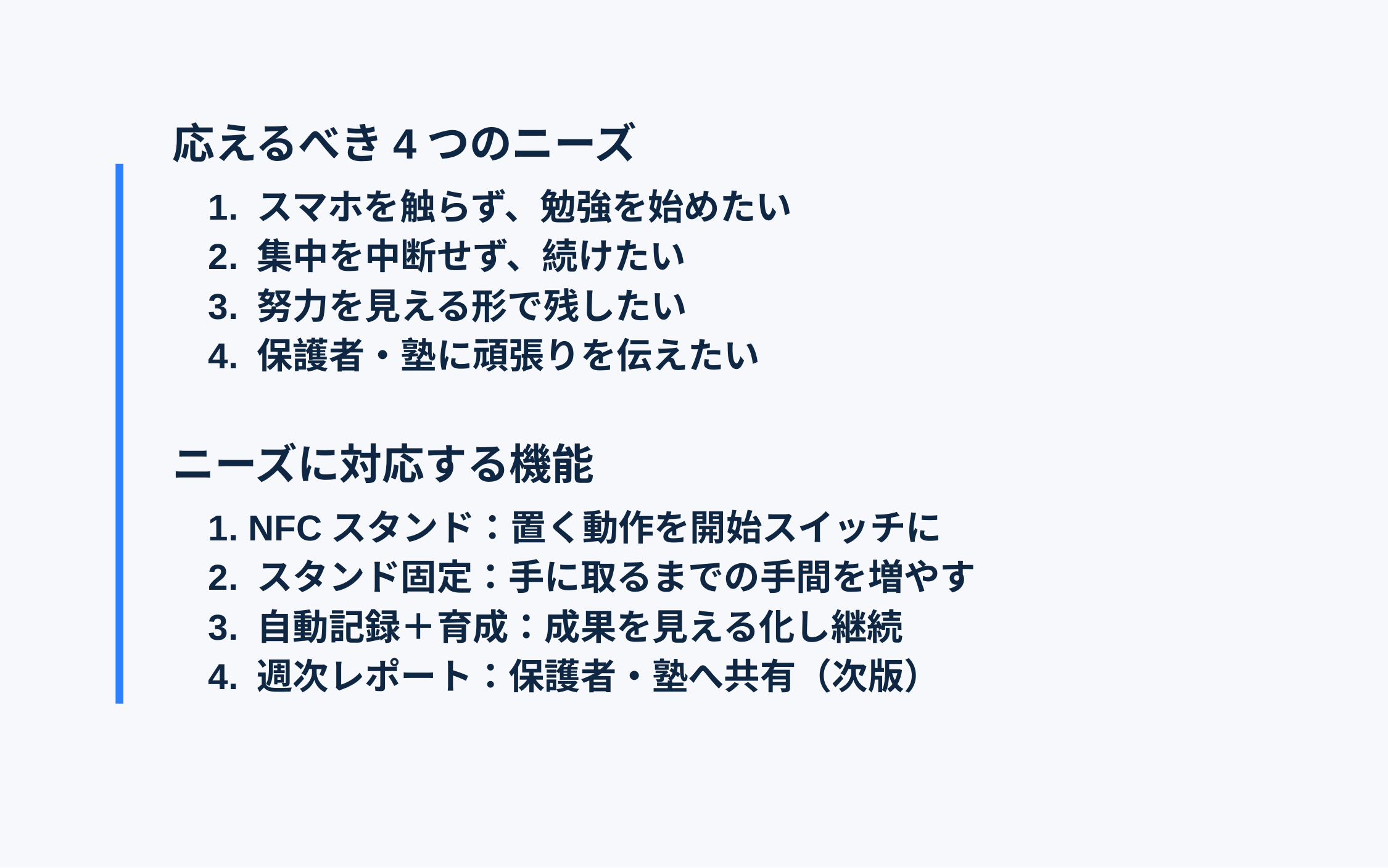

# 応えるべき4つのニーズ

1. スマホを触らず、勉強を始めたい
2. 集中を中断せず、続けたい
3. 努力を見える形で残したい
4. 保護者・塾に頑張りを伝えたい
ニーズに対応する機能
1. NFCスタンド：置く動作を開始スイッチに
2. スタンド固定：手に取るまでの手間を増やす
3. 自動記録＋育成：成果を見える化し継続
4. 週次レポート：保護者・塾へ共有（次版）